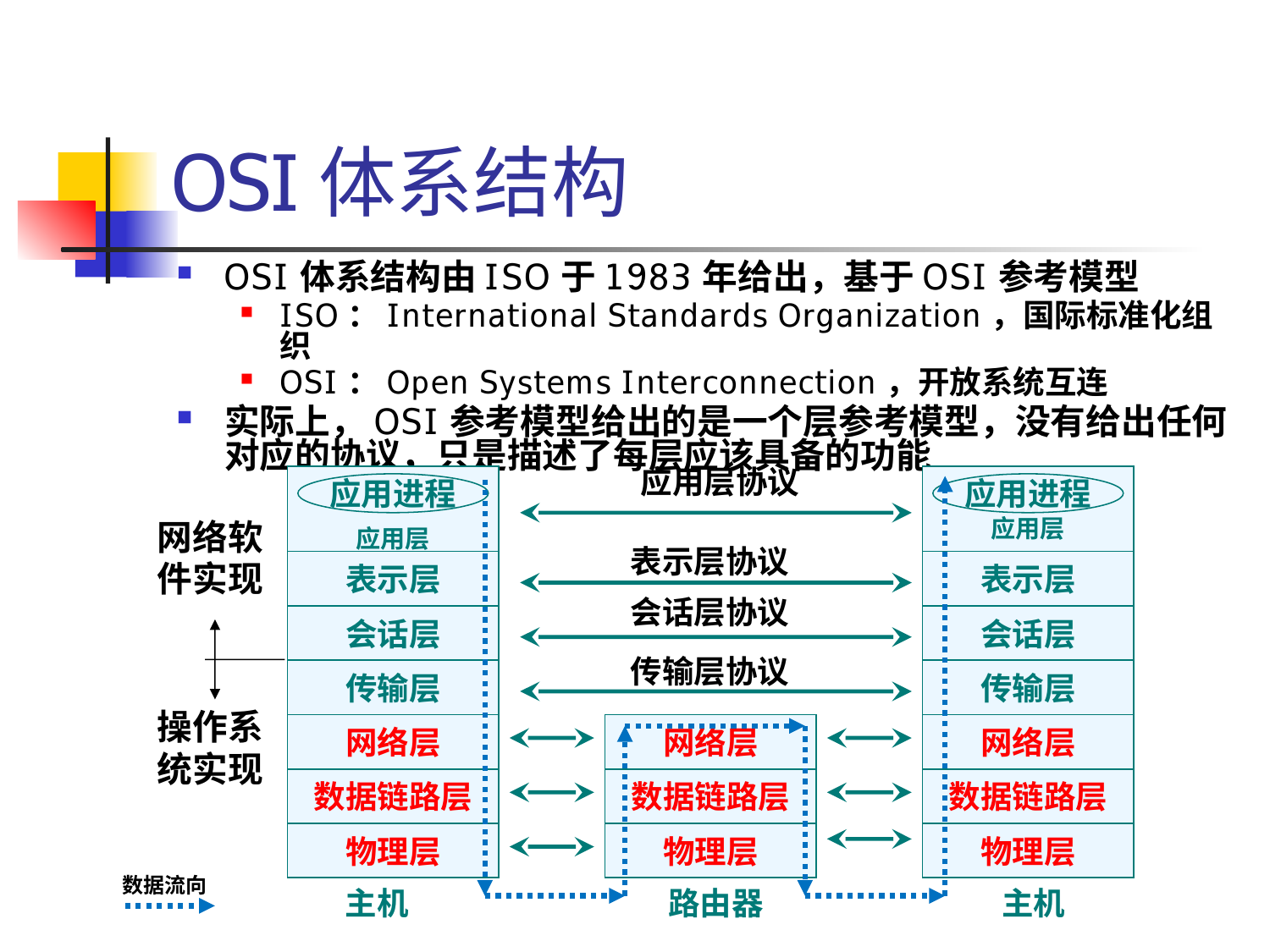

# OSI体系结构
OSI体系结构由ISO于1983年给出，基于OSI参考模型
ISO：International Standards Organization，国际标准化组织
OSI：Open Systems Interconnection，开放系统互连
实际上，OSI参考模型给出的是一个层参考模型，没有给出任何对应的协议，只是描述了每层应该具备的功能
应用层协议

应用层

应用层
应用进程
应用进程

表示层
表示层

会话层
会话层

传输层
传输层

网络层
网络层
网络层

数据链路层
数据链路层
数据链路层

物理层
物理层
物理层

主机
路由器
主机
网络软件实现
表示层协议
会话层协议

传输层协议

操作系统实现
数据流向